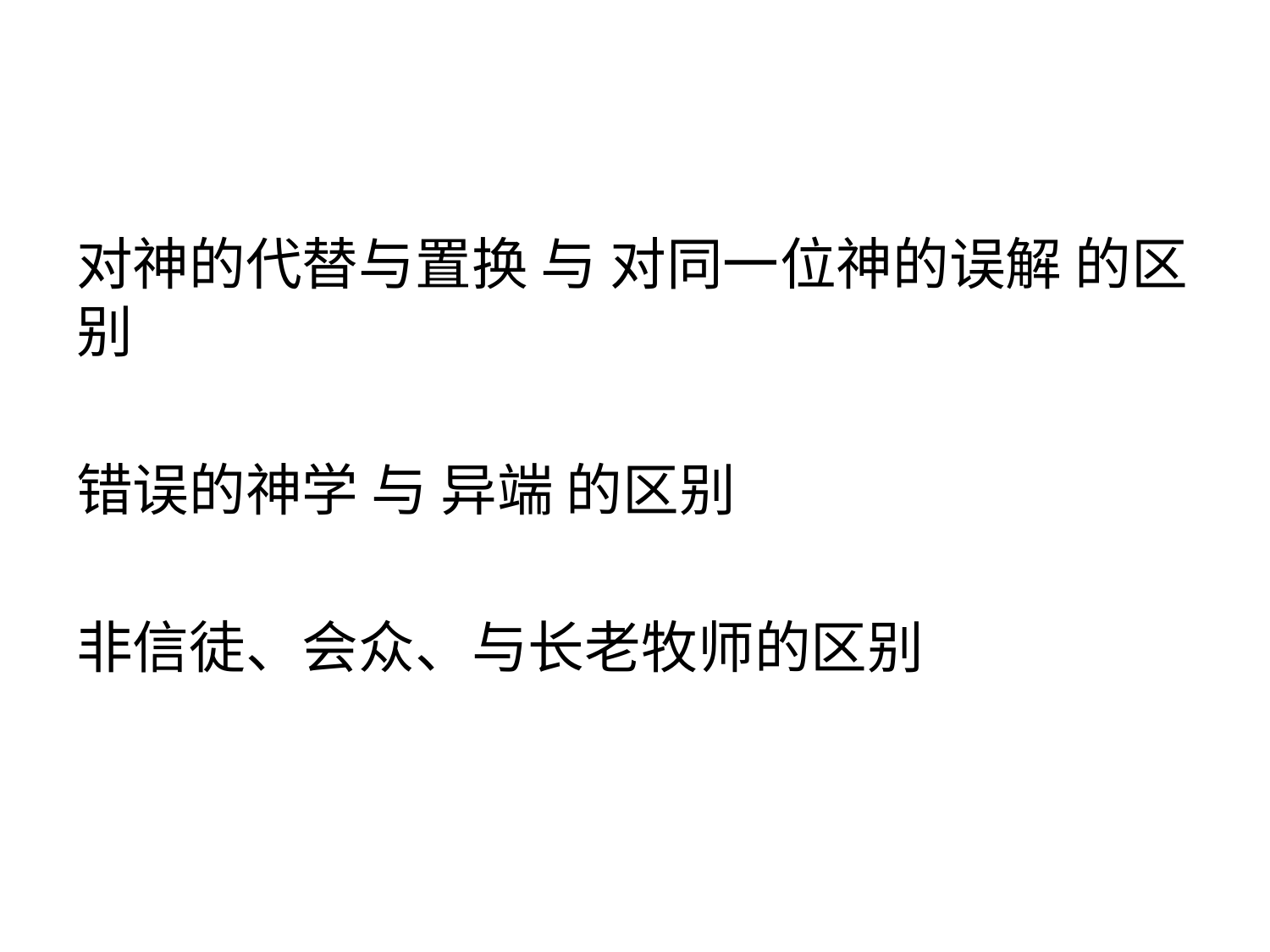

#
对神的代替与置换 与 对同一位神的误解 的区别

错误的神学 与 异端 的区别

非信徒、会众、与长老牧师的区别